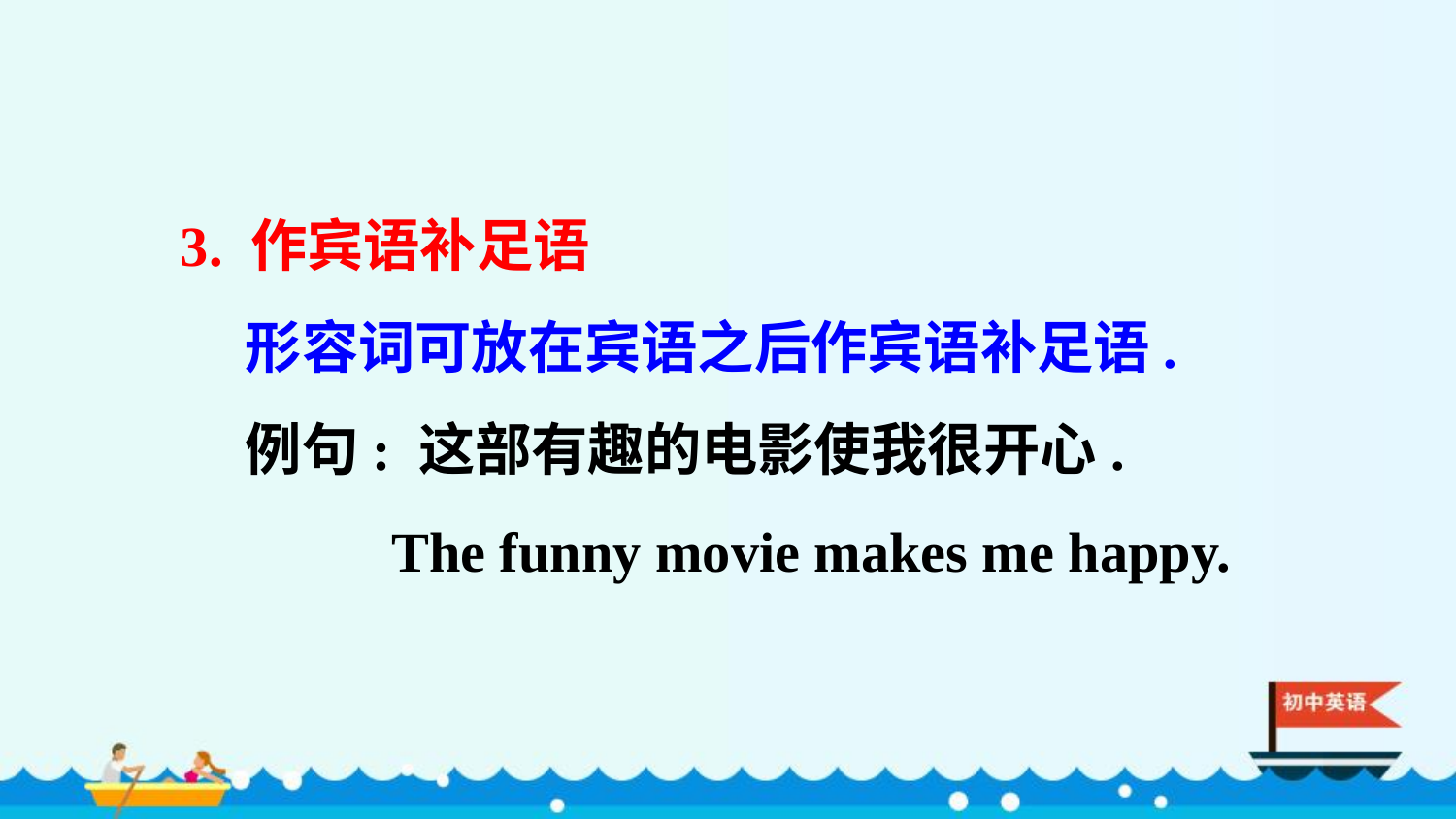

3. 作宾语补足语
    形容词可放在宾语之后作宾语补足语.
    例句: 这部有趣的电影使我很开心.
               The funny movie makes me happy.